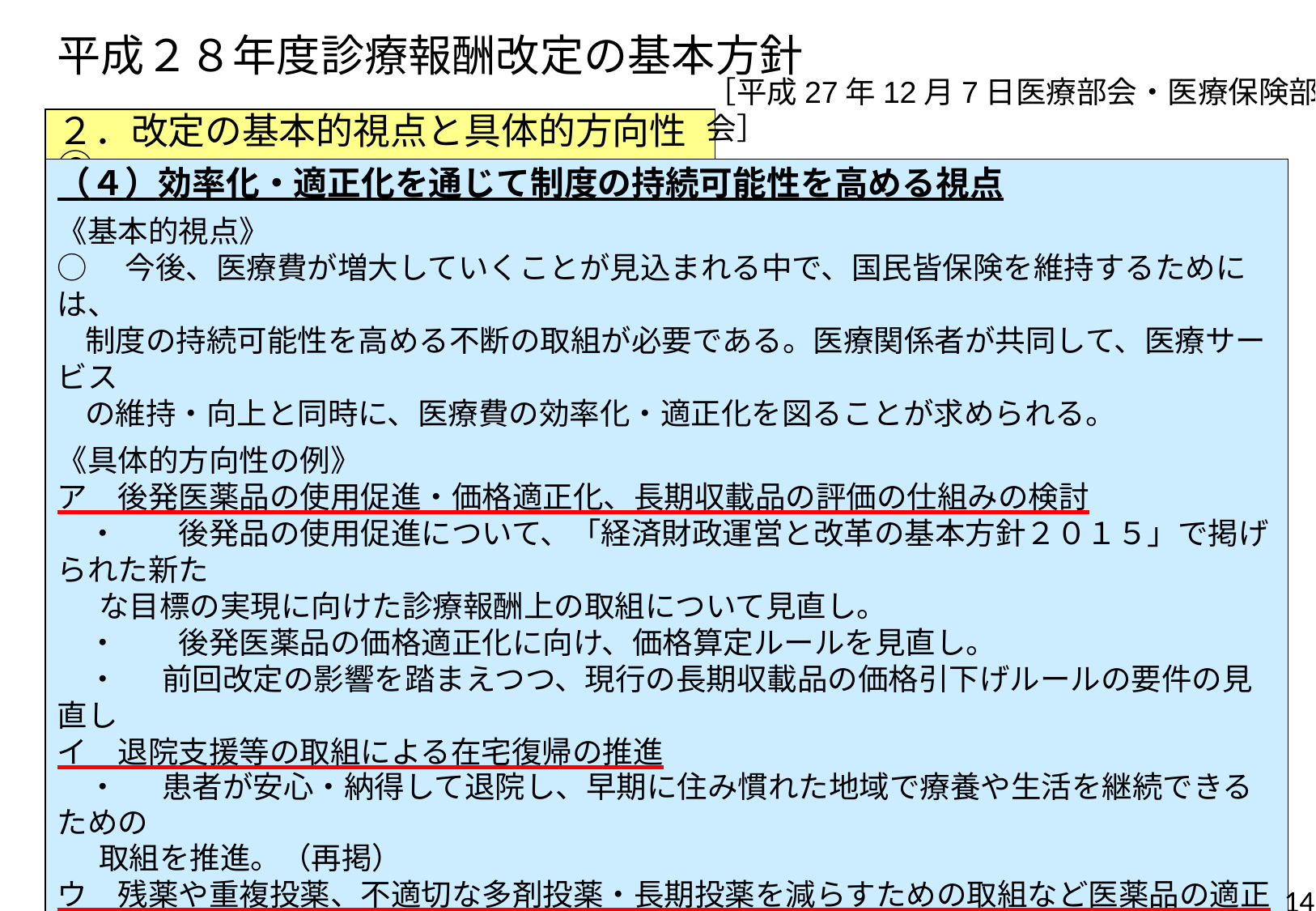

# 平成２８年度診療報酬改定の基本方針
［平成27年12月7日医療部会・医療保険部会］
２．改定の基本的視点と具体的方向性⑥
（４）効率化・適正化を通じて制度の持続可能性を高める視点
《基本的視点》
○　今後、医療費が増大していくことが見込まれる中で、国民皆保険を維持するためには、
   制度の持続可能性を高める不断の取組が必要である。医療関係者が共同して、医療サービス
   の維持・向上と同時に、医療費の効率化・適正化を図ることが求められる。
《具体的方向性の例》
ア　後発医薬品の使用促進・価格適正化、長期収載品の評価の仕組みの検討
　・　　後発品の使用促進について、「経済財政運営と改革の基本方針２０１５」で掲げられた新た
     な目標の実現に向けた診療報酬上の取組について見直し。
　・　　後発医薬品の価格適正化に向け、価格算定ルールを見直し。
　・　  前回改定の影響を踏まえつつ、現行の長期収載品の価格引下げルールの要件の見直し
イ　退院支援等の取組による在宅復帰の推進
　・　  患者が安心・納得して退院し、早期に住み慣れた地域で療養や生活を継続できるための
     取組を推進。（再掲）
ウ　残薬や重複投薬、不適切な多剤投薬・長期投薬を減らすための取組など医薬品の適正使用
  の推進
  ・　　医師・薬剤師の協力による取組を進め、残薬や重複投薬、不適切な多剤投薬・長期投薬
     の削減を推進
14